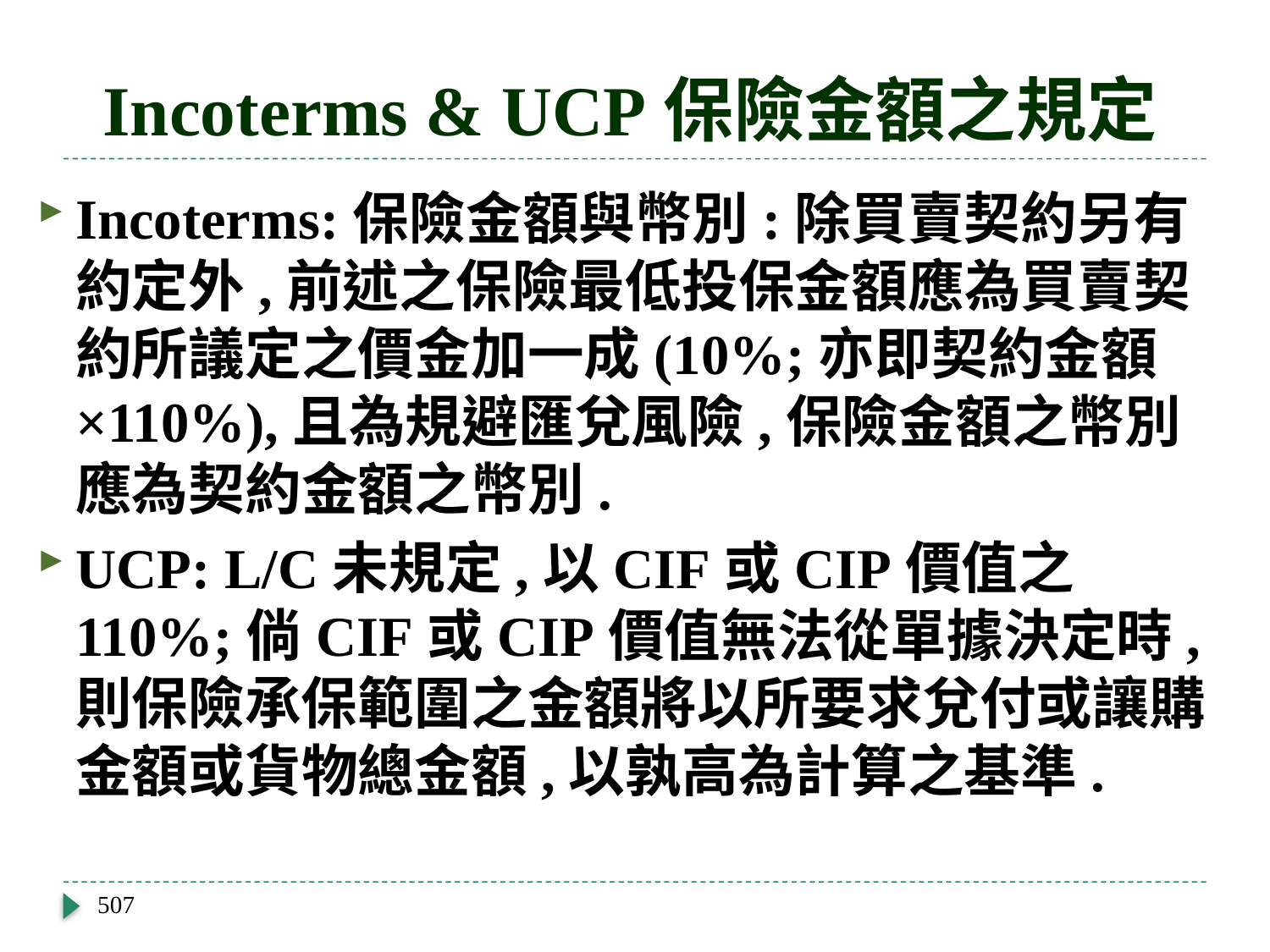

# Incoterms & UCP保險金額之規定
Incoterms:保險金額與幣別:除買賣契約另有約定外,前述之保險最低投保金額應為買賣契約所議定之價金加一成(10%;亦即契約金額×110%),且為規避匯兌風險,保險金額之幣別應為契約金額之幣別.
UCP: L/C未規定,以CIF或CIP價值之110%;倘CIF或CIP價值無法從單據決定時,則保險承保範圍之金額將以所要求兌付或讓購金額或貨物總金額,以孰高為計算之基準.
507